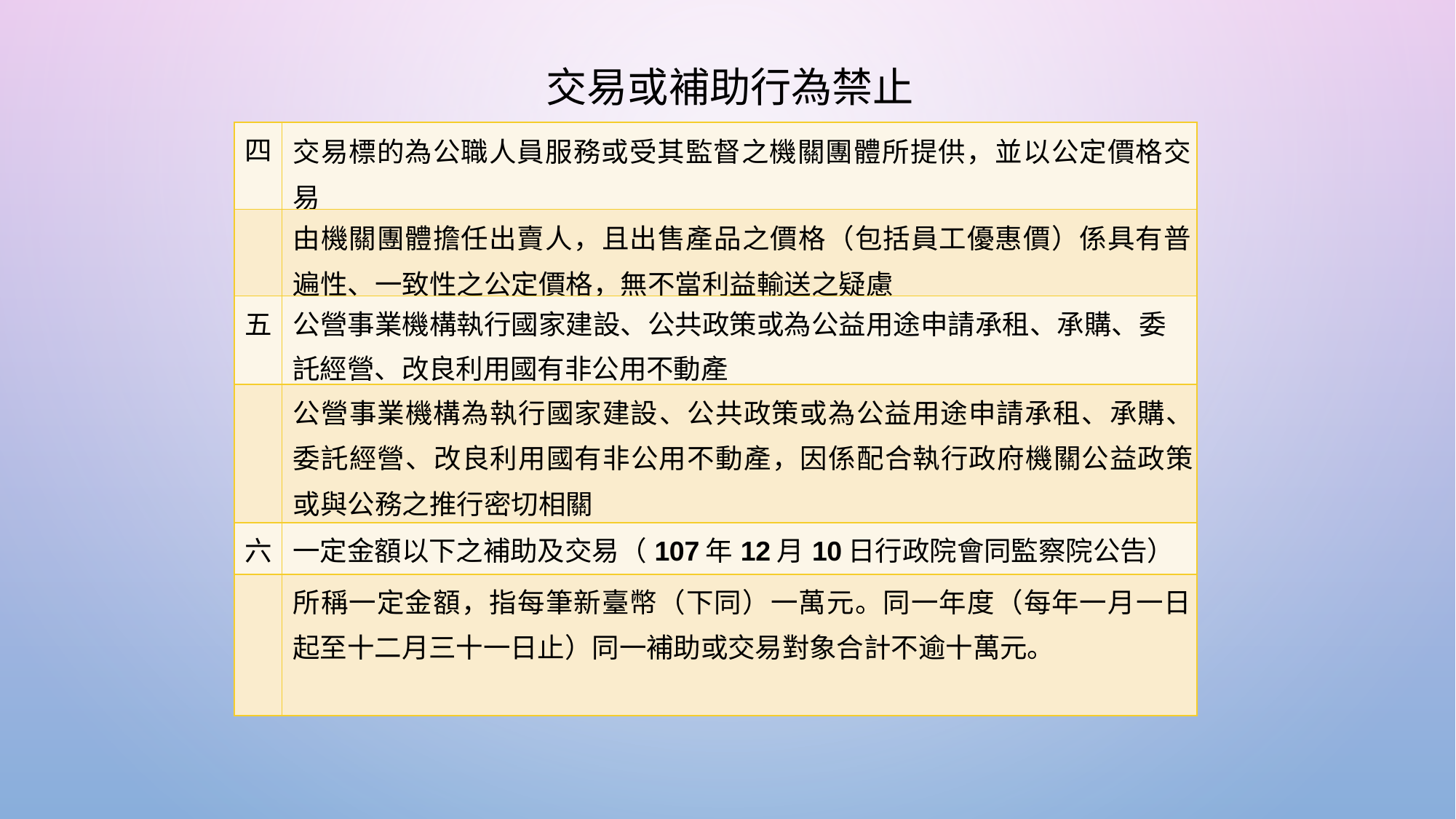

# 交易或補助行為禁止
| 四 | 交易標的為公職人員服務或受其監督之機關團體所提供，並以公定價格交 易 |
| --- | --- |
|  | 由機關團體擔任出賣人，且出售產品之價格（包括員工優惠價）係具有普 遍性、一致性之公定價格，無不當利益輸送之疑慮 |
| 五 | 公營事業機構執行國家建設、公共政策或為公益用途申請承租、承購、委 託經營、改良利用國有非公用不動產 |
|  | 公營事業機構為執行國家建設、公共政策或為公益用途申請承租、承購、 委託經營、改良利用國有非公用不動產，因係配合執行政府機關公益政策 或與公務之推行密切相關 |
| 六 | 一定金額以下之補助及交易（107年12月10日行政院會同監察院公告） |
|  | 所稱一定金額，指每筆新臺幣（下同）一萬元。同一年度（每年一月一日 起至十二月三十一日止）同一補助或交易對象合計不逾十萬元。 |